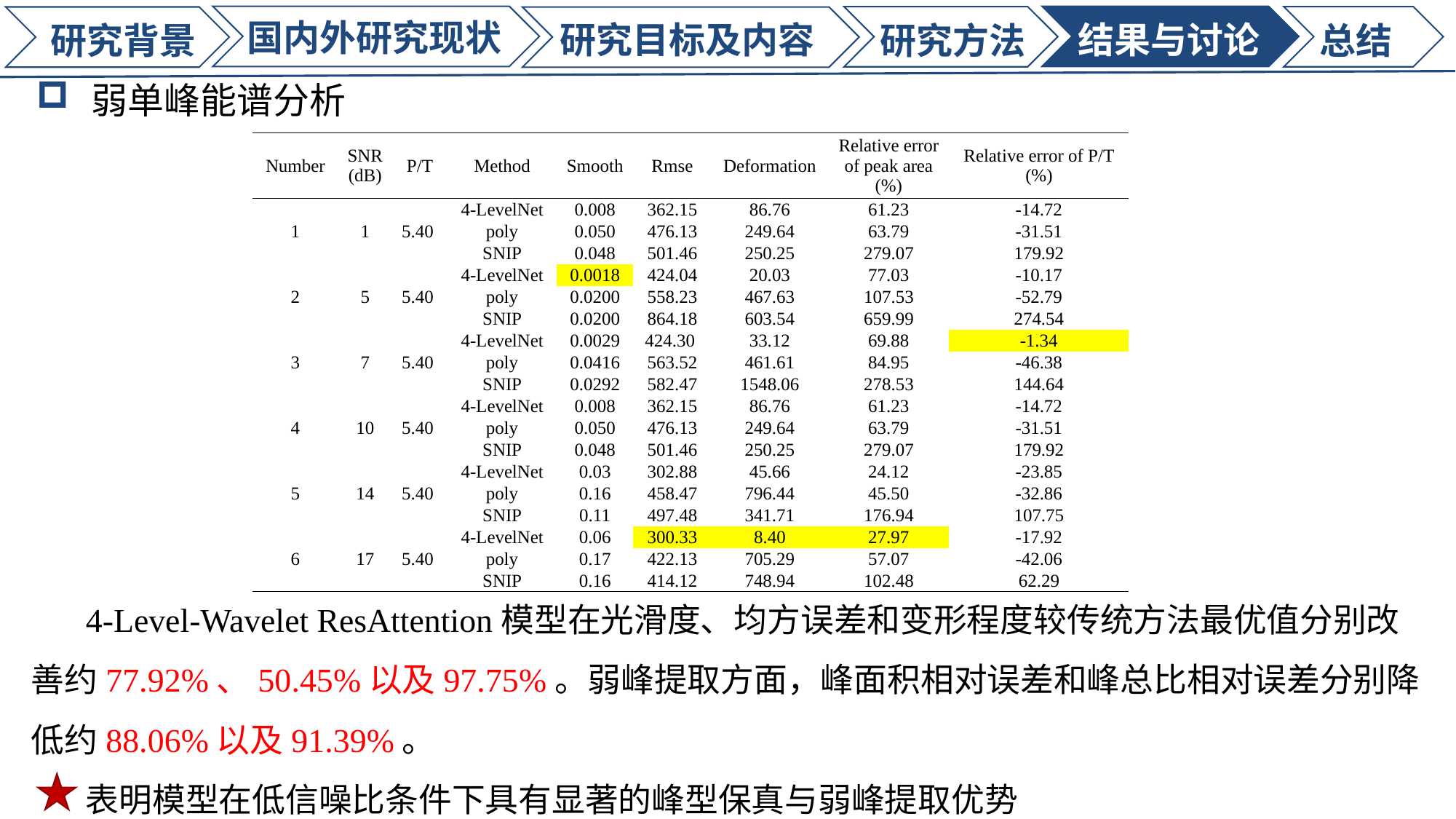

国内外研究现状
研究目标及内容
结果与讨论
研究背景
研究方法
总结
弱单峰能谱分析
| Number | SNR (dB) | P/T | Method | Smooth | Rmse | Deformation | Relative error of peak area (%) | Relative error of P/T (%) |
| --- | --- | --- | --- | --- | --- | --- | --- | --- |
| 1 | 1 | 5.40 | 4-LevelNet | 0.008 | 362.15 | 86.76 | 61.23 | -14.72 |
|  |  |  | poly | 0.050 | 476.13 | 249.64 | 63.79 | -31.51 |
|  |  |  | SNIP | 0.048 | 501.46 | 250.25 | 279.07 | 179.92 |
| 2 | 5 | 5.40 | 4-LevelNet | 0.0018 | 424.04 | 20.03 | 77.03 | -10.17 |
|  |  |  | poly | 0.0200 | 558.23 | 467.63 | 107.53 | -52.79 |
|  |  |  | SNIP | 0.0200 | 864.18 | 603.54 | 659.99 | 274.54 |
| 3 | 7 | 5.40 | 4-LevelNet | 0.0029 | 424.30 | 33.12 | 69.88 | -1.34 |
|  |  |  | poly | 0.0416 | 563.52 | 461.61 | 84.95 | -46.38 |
|  |  |  | SNIP | 0.0292 | 582.47 | 1548.06 | 278.53 | 144.64 |
| 4 | 10 | 5.40 | 4-LevelNet | 0.008 | 362.15 | 86.76 | 61.23 | -14.72 |
|  |  |  | poly | 0.050 | 476.13 | 249.64 | 63.79 | -31.51 |
|  |  |  | SNIP | 0.048 | 501.46 | 250.25 | 279.07 | 179.92 |
| 5 | 14 | 5.40 | 4-LevelNet | 0.03 | 302.88 | 45.66 | 24.12 | -23.85 |
|  |  |  | poly | 0.16 | 458.47 | 796.44 | 45.50 | -32.86 |
|  |  |  | SNIP | 0.11 | 497.48 | 341.71 | 176.94 | 107.75 |
| 6 | 17 | 5.40 | 4-LevelNet | 0.06 | 300.33 | 8.40 | 27.97 | -17.92 |
|  |  |  | poly | 0.17 | 422.13 | 705.29 | 57.07 | -42.06 |
|  |  |  | SNIP | 0.16 | 414.12 | 748.94 | 102.48 | 62.29 |

4-Level-Wavelet ResAttention模型在光滑度、均方误差和变形程度较传统方法最优值分别改善约77.92%、50.45%以及97.75%。弱峰提取方面，峰面积相对误差和峰总比相对误差分别降低约88.06%以及91.39%。
表明模型在低信噪比条件下具有显著的峰型保真与弱峰提取优势